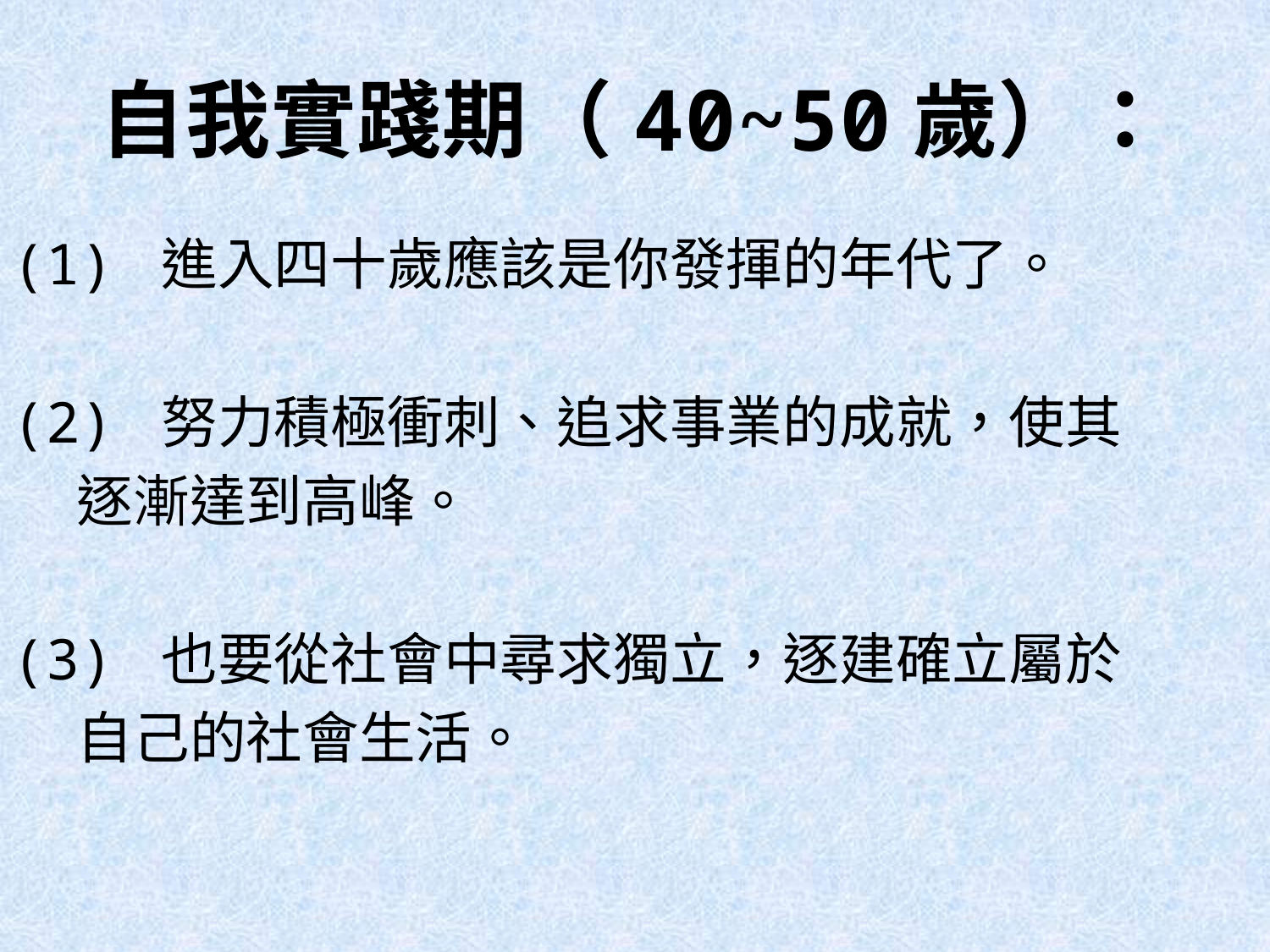

# 自我實踐期（40~50歲）：
(1) 進入四十歲應該是你發揮的年代了。

(2) 努力積極衝刺、追求事業的成就，使其
    逐漸達到高峰。

(3) 也要從社會中尋求獨立，逐建確立屬於
    自己的社會生活。